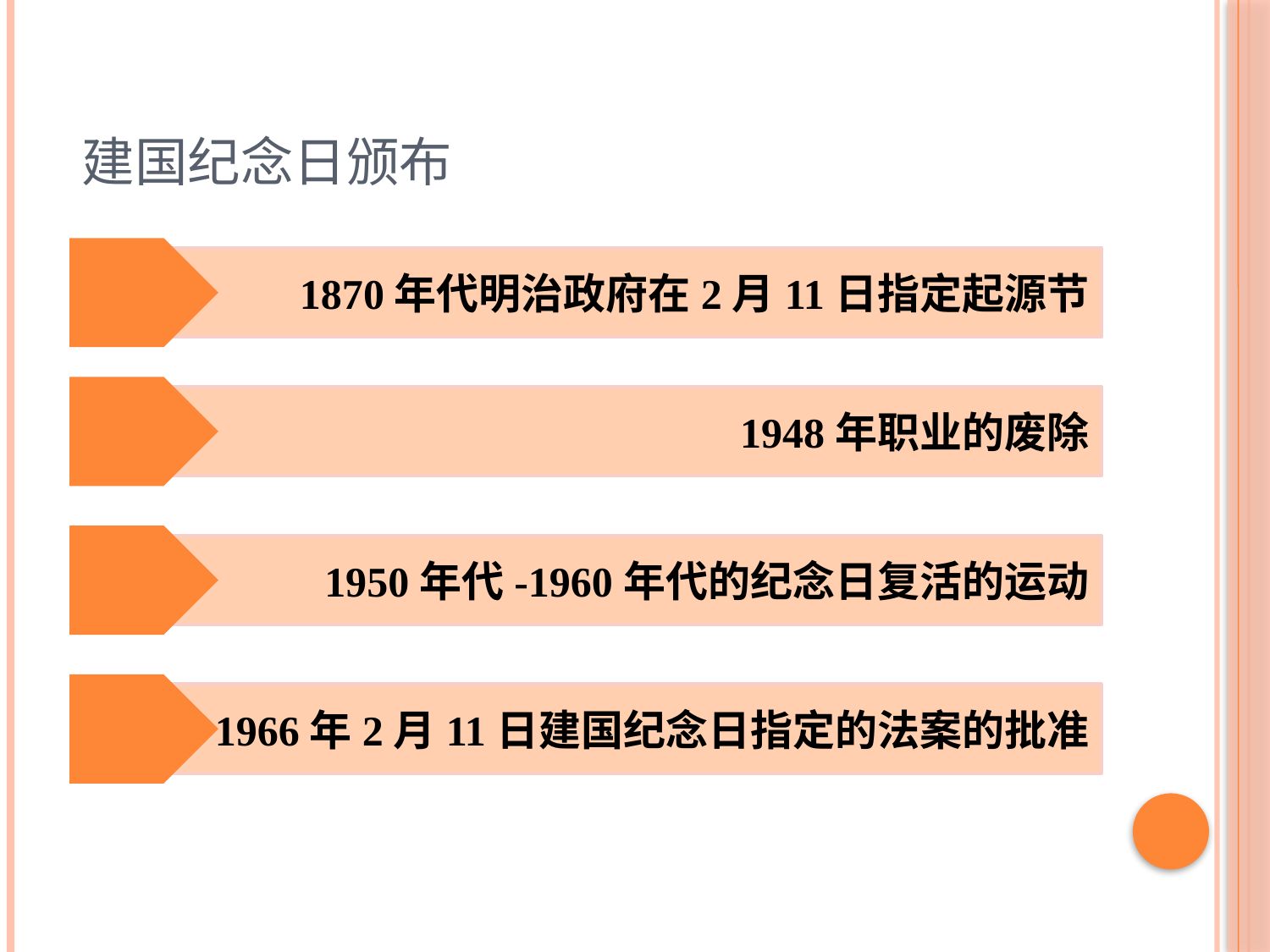

# 建国纪念日颁布

1870年代明治政府在2月11日指定起源节

1948年职业的废除

1950年代-1960年代的纪念日复活的运动

1966年2月11日建国纪念日指定的法案的批准